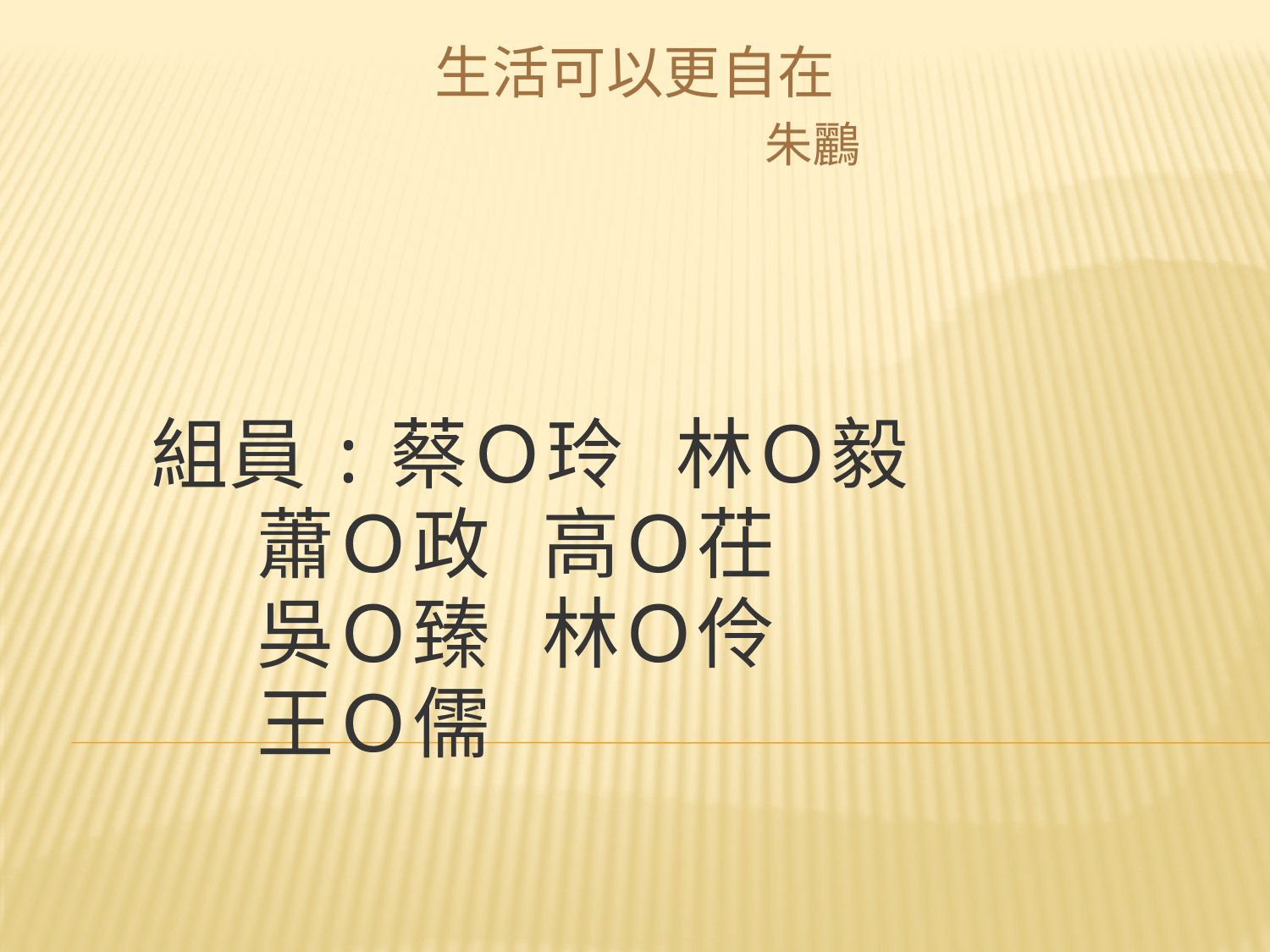

# 生活可以更自在 朱鸝
組員:蔡Ｏ玲   林Ｏ毅
     蕭Ｏ政   高Ｏ茌
     吳Ｏ臻   林Ｏ伶
     王Ｏ儒